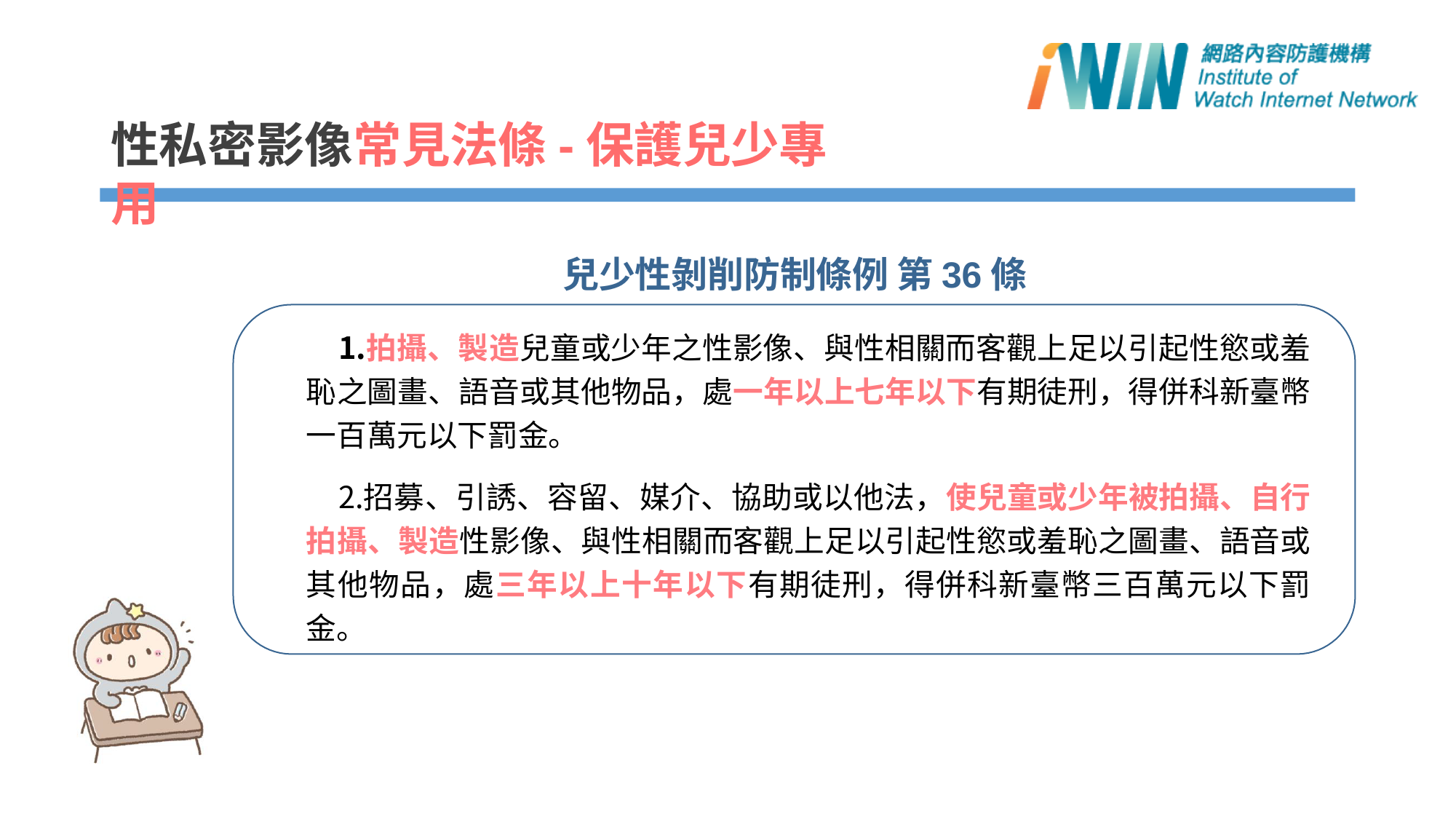

# 性私密影像常見法條-保護兒少專用

兒少性剝削防制條例 第36條
拍攝、製造兒童或少年之性影像、與性相關而客觀上足以引起性慾或羞恥之圖畫、語音或其他物品，處一年以上七年以下有期徒刑，得併科新臺幣一百萬元以下罰金。
招募、引誘、容留、媒介、協助或以他法，使兒童或少年被拍攝、自行拍攝、製造性影像、與性相關而客觀上足以引起性慾或羞恥之圖畫、語音或其他物品，處三年以上十年以下有期徒刑，得併科新臺幣三百萬元以下罰金。